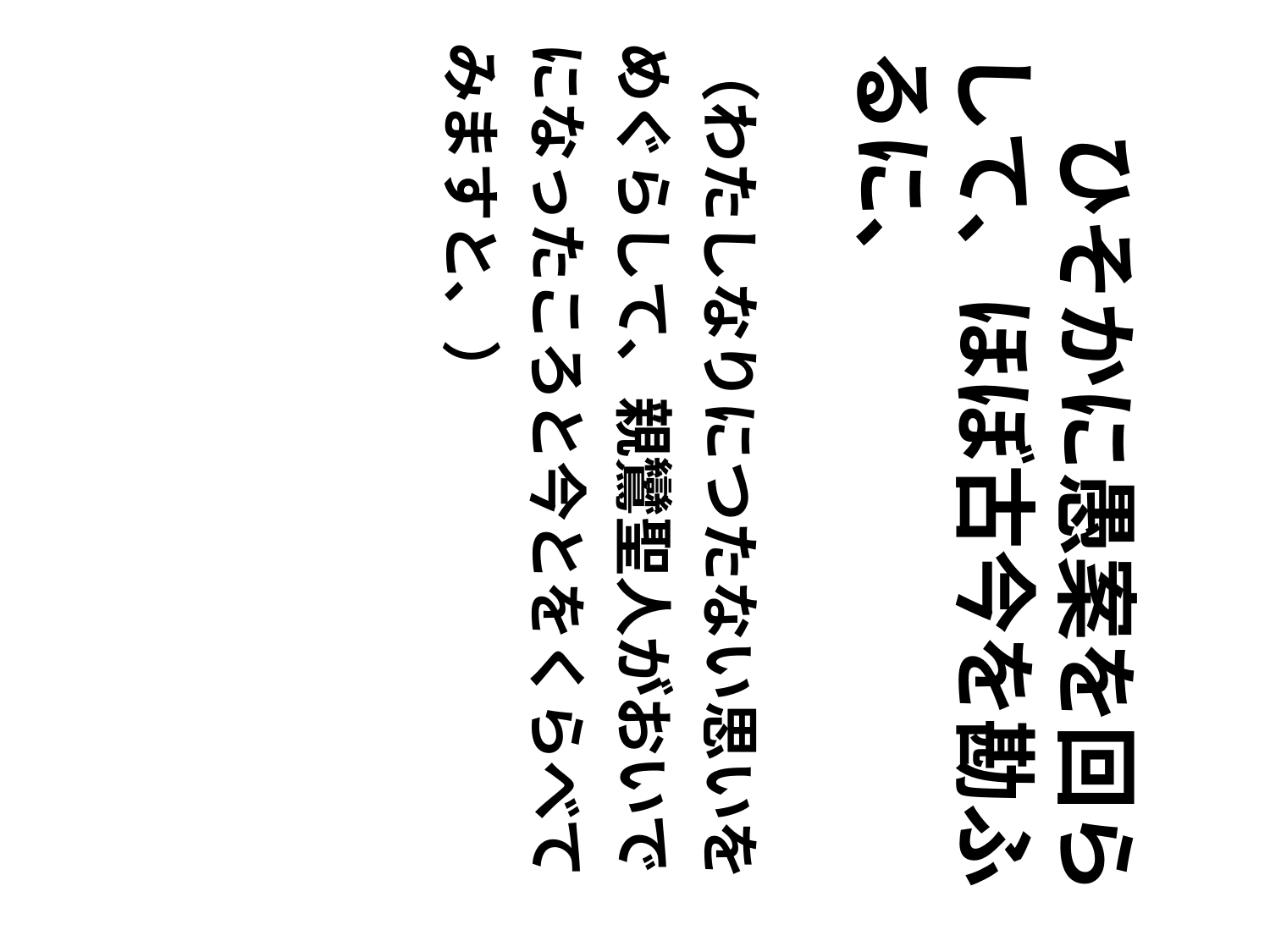

（わたしなりにつたない思いをめぐらして、親鸞聖人がおいでになったころと今とをくらべてみますと、）
　ひそかに愚案を回らして、ほぼ古今を勘ふるに、